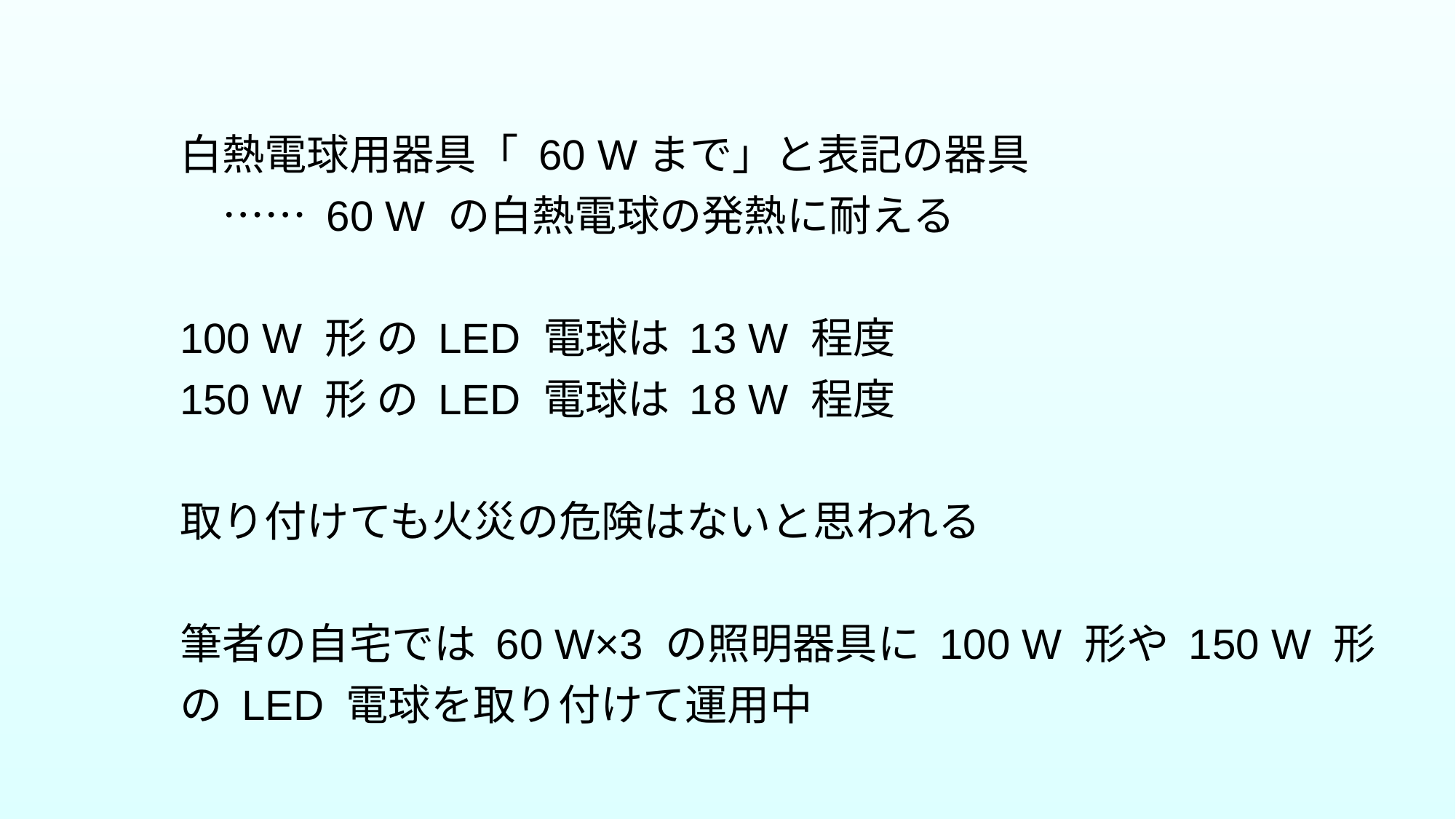

白熱電球用器具「 60 Wまで」と表記の器具
　…… 60 W の白熱電球の発熱に耐える

100 W 形 の LED 電球は 13 W 程度
150 W 形 の LED 電球は 18 W 程度

取り付けても火災の危険はないと思われる

筆者の自宅では 60 W×3 の照明器具に 100 W 形や 150 W 形の LED 電球を取り付けて運用中